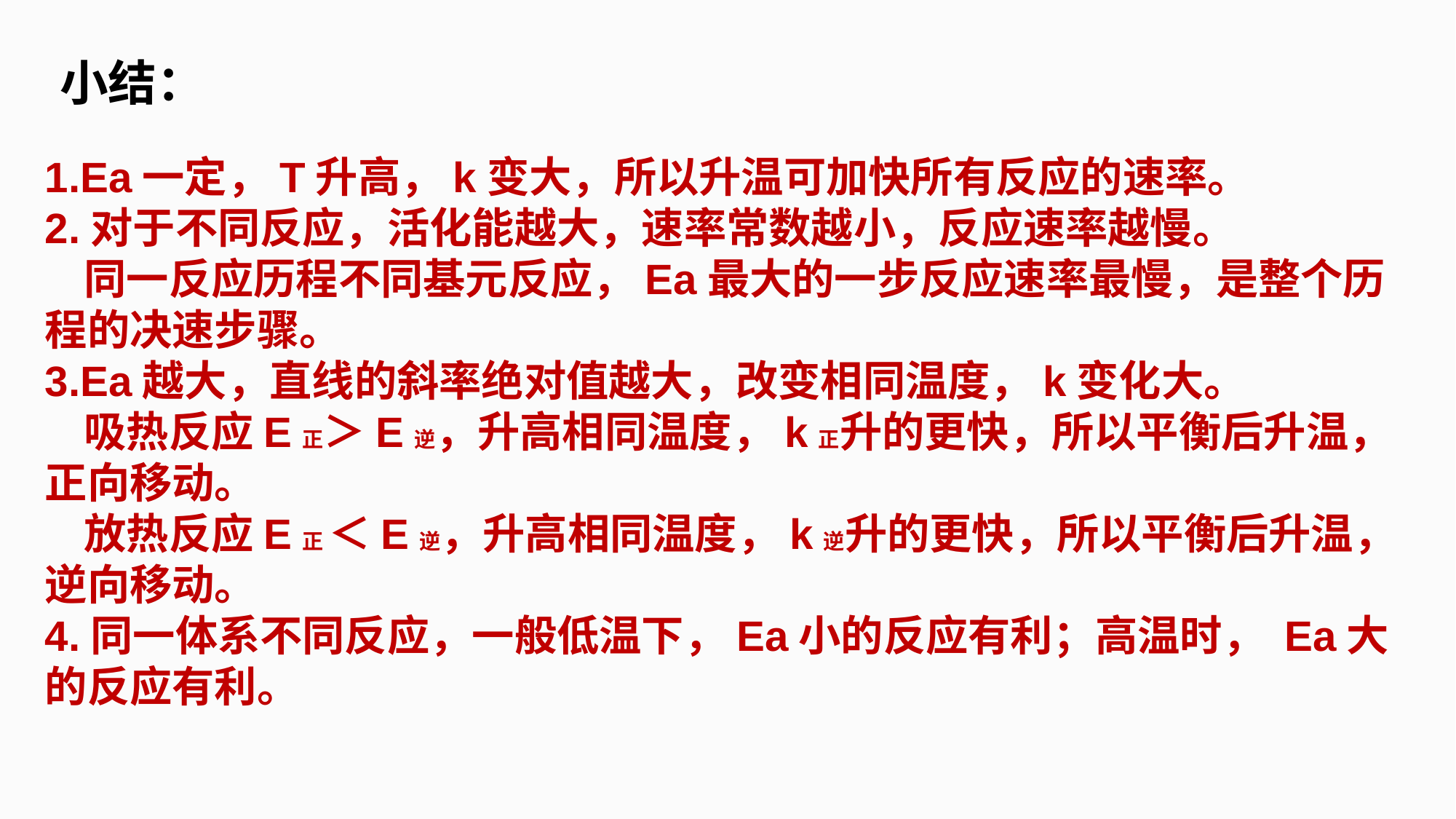

小结：

1.Ea一定，T升高，k变大，所以升温可加快所有反应的速率。
2.对于不同反应，活化能越大，速率常数越小，反应速率越慢。
   同一反应历程不同基元反应，Ea最大的一步反应速率最慢，是整个历程的决速步骤。
3.Ea越大，直线的斜率绝对值越大，改变相同温度，k变化大。
   吸热反应E正＞ E逆，升高相同温度，k正升的更快，所以平衡后升温，正向移动。
   放热反应E正 ＜E逆，升高相同温度，k逆升的更快，所以平衡后升温，逆向移动。
4.同一体系不同反应，一般低温下，Ea小的反应有利；高温时， Ea大的反应有利。